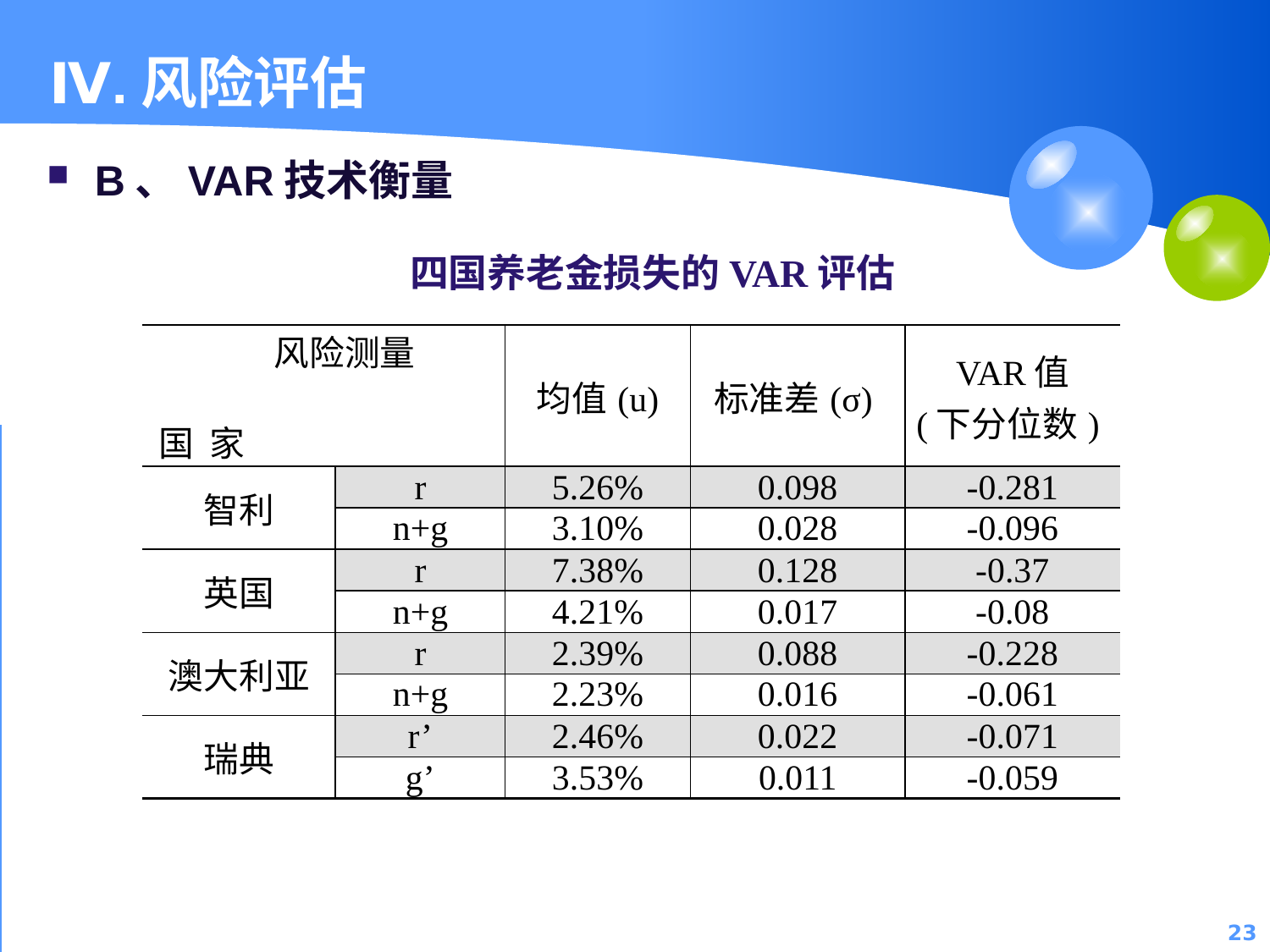

23
# Ⅳ.风险评估
B、VAR技术衡量

四国养老金损失的VAR评估

| 风险测量   国 家 |  | 均值(u) | 标准差(σ) | VAR值 (下分位数) |
| --- | --- | --- | --- | --- |
| 智利 | r | 5.26% | 0.098 | -0.281 |
|  | n+g | 3.10% | 0.028 | -0.096 |
| 英国 | r | 7.38% | 0.128 | -0.37 |
|  | n+g | 4.21% | 0.017 | -0.08 |
| 澳大利亚 | r | 2.39% | 0.088 | -0.228 |
|  | n+g | 2.23% | 0.016 | -0.061 |
| 瑞典 | r’ | 2.46% | 0.022 | -0.071 |
|  | g’ | 3.53% | 0.011 | -0.059 |